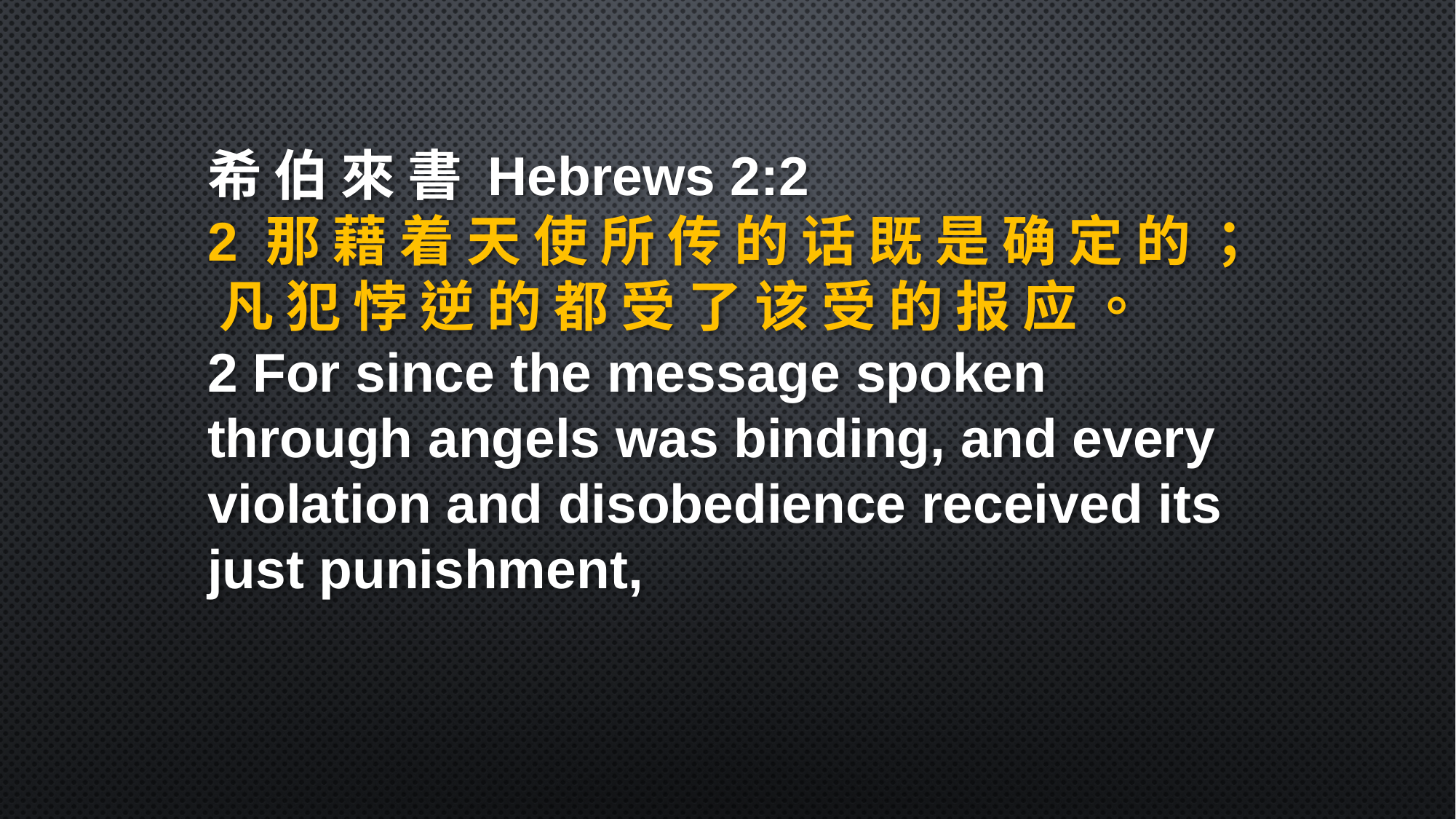

希 伯 來 書 Hebrews 2:2
2 那 藉 着 天 使 所 传 的 话 既 是 确 定 的 ； 凡 犯 悖 逆 的 都 受 了 该 受 的 报 应 。
2 For since the message spoken through angels was binding, and every violation and disobedience received its just punishment,